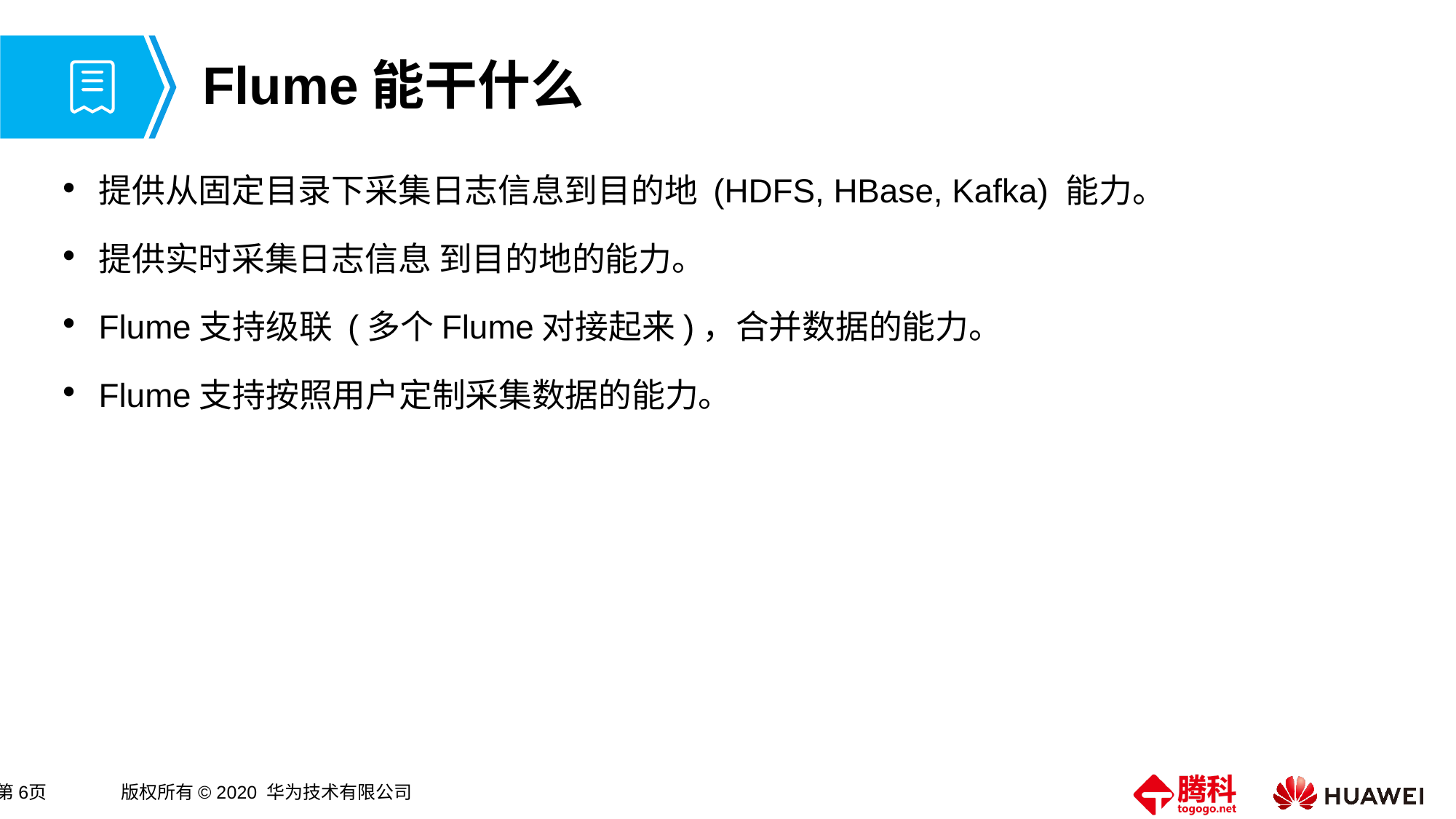

# Flume能干什么
提供从固定目录下采集日志信息到目的地 (HDFS, HBase, Kafka) 能力。
提供实时采集日志信息 到目的地的能力。
Flume支持级联 (多个Flume对接起来)，合并数据的能力。
Flume支持按照用户定制采集数据的能力。